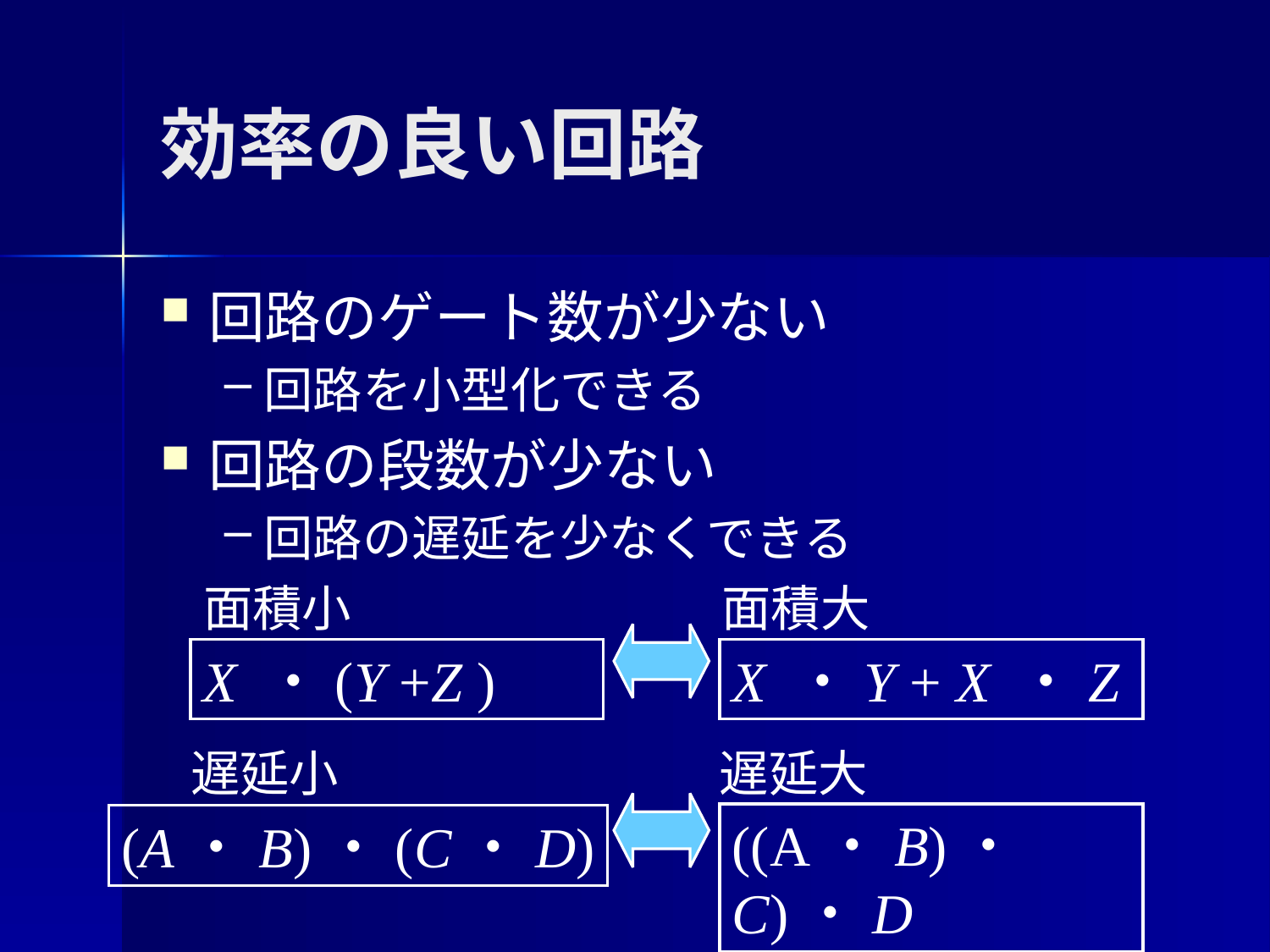

# 効率の良い回路
回路のゲート数が少ない
回路を小型化できる
回路の段数が少ない
回路の遅延を少なくできる
面積小
面積大

X ・(Y +Z )
X ・Y + X ・Z
遅延小
遅延大

((A・B)・C)・D
(A・B)・(C・D)